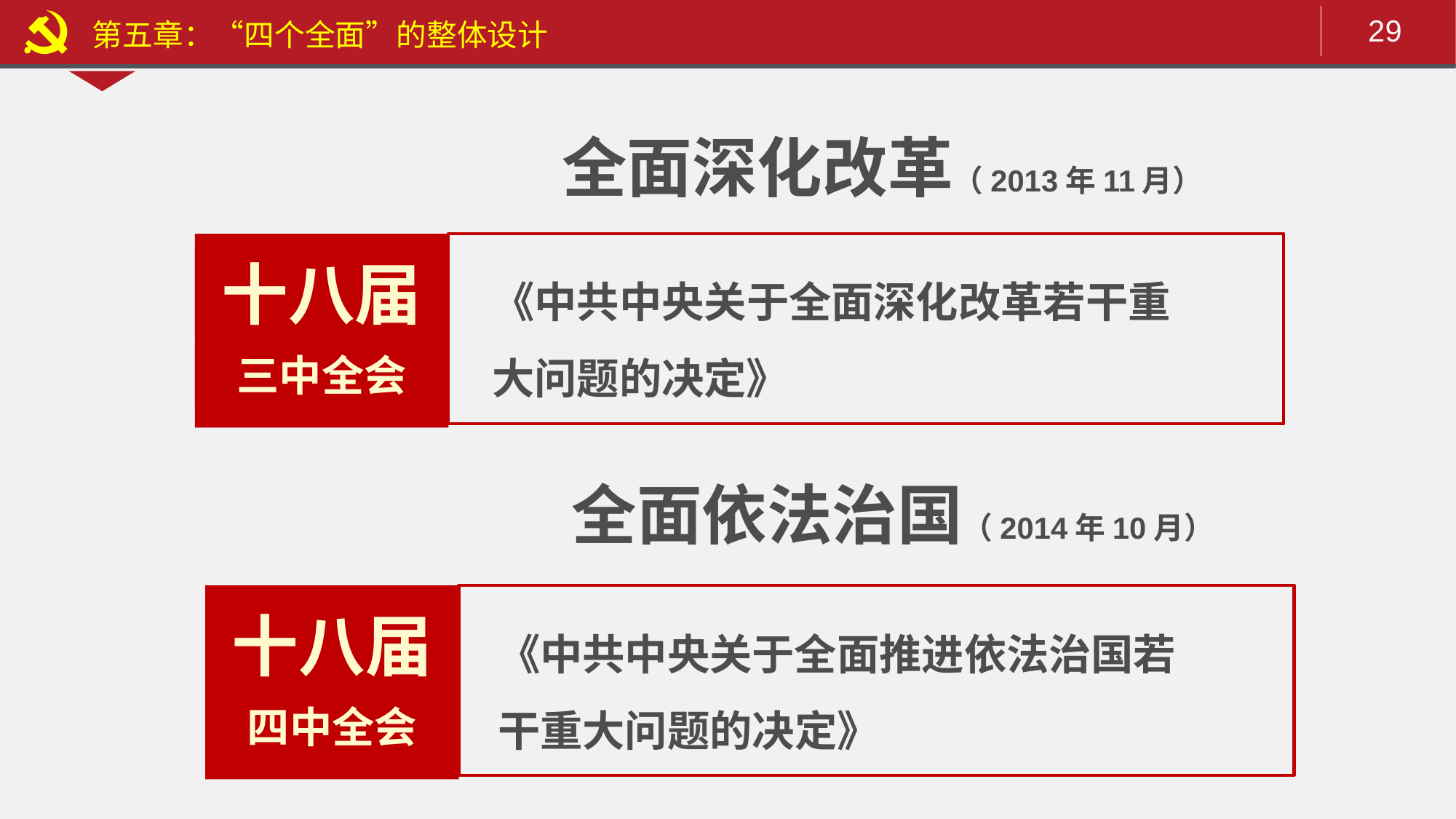

第五章：“四个全面”的整体设计

全面深化改革（2013年11月）

十八届
三中全会
《中共中央关于全面深化改革若干重大问题的决定》
全面依法治国（2014年10月）

十八届
四中全会
《中共中央关于全面推进依法治国若干重大问题的决定》